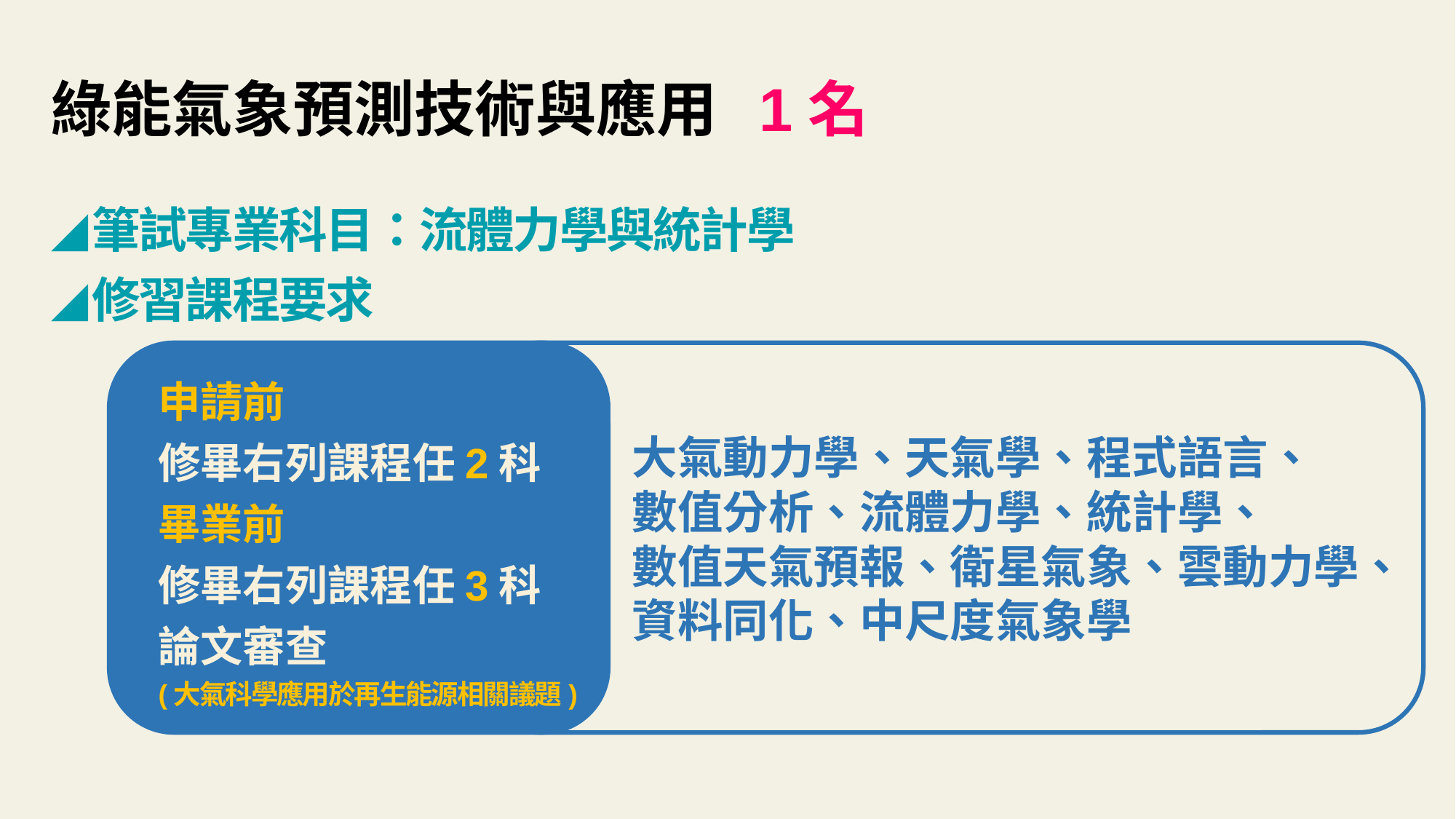

綠能氣象預測技術與應用  1名
筆試專業科目：流體力學與統計學
修習課程要求
大氣動力學、天氣學、程式語言、
數值分析、流體力學、統計學、
數值天氣預報、衛星氣象、雲動力學、資料同化、中尺度氣象學
申請前
修畢右列課程任2科
畢業前
修畢右列課程任3科
論文審查
(大氣科學應用於再生能源相關議題)